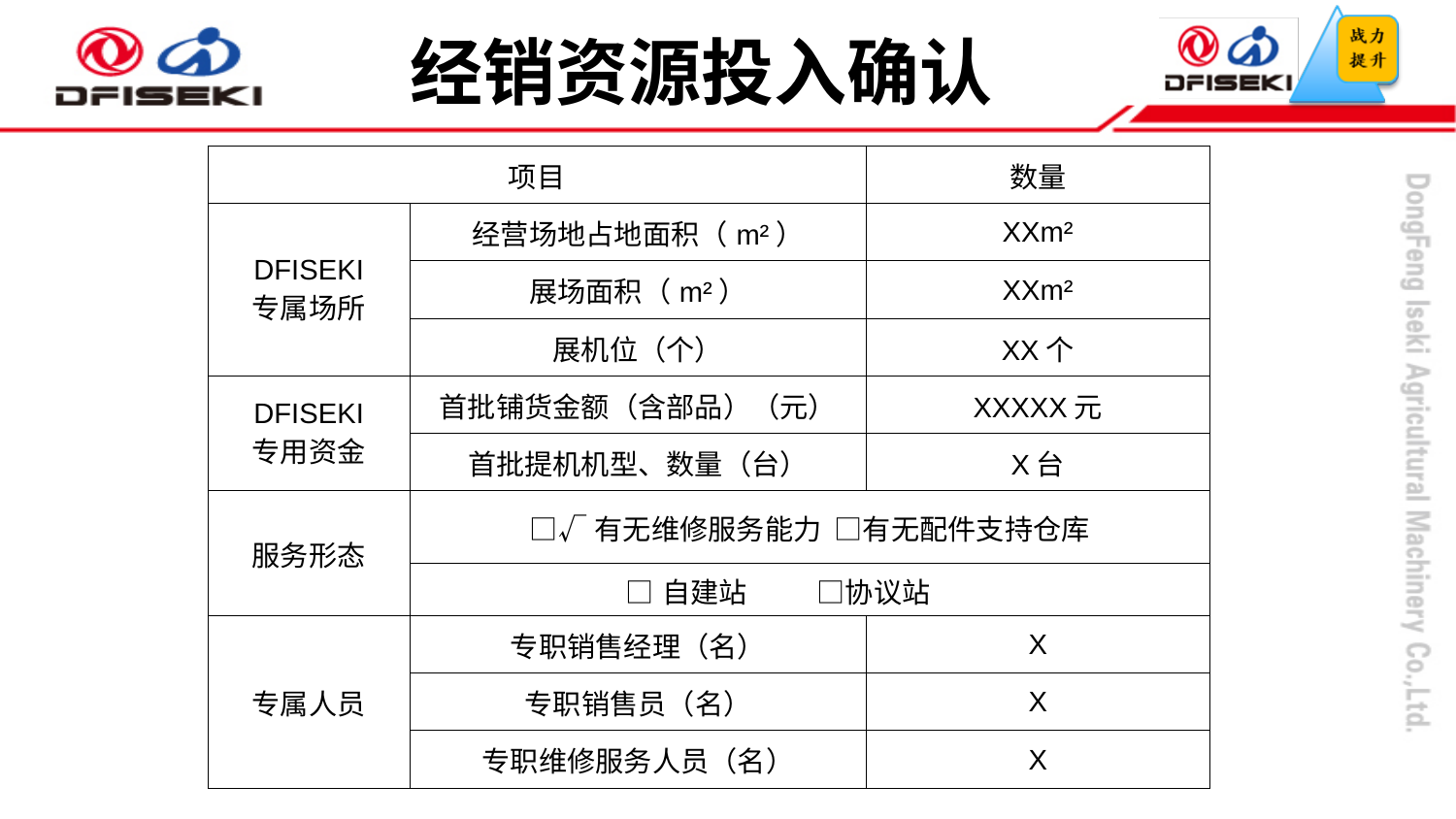

经销资源投入确认
| 项目 |  | 数量 |
| --- | --- | --- |
| DFISEKI 专属场所 | 经营场地占地面积（m²） | XXm² |
|  | 展场面积（m²） | XXm² |
|  | 展机位（个） | XX个 |
| DFISEKI 专用资金 | 首批铺货金额（含部品）（元） | XXXXX元 |
|  | 首批提机机型、数量（台） | X台 |
| 服务形态 | □√有无维修服务能力 □有无配件支持仓库 |  |
|  | □自建站 □协议站 |  |
| 专属人员 | 专职销售经理（名） | X |
|  | 专职销售员（名） | X |
|  | 专职维修服务人员（名） | X |
7